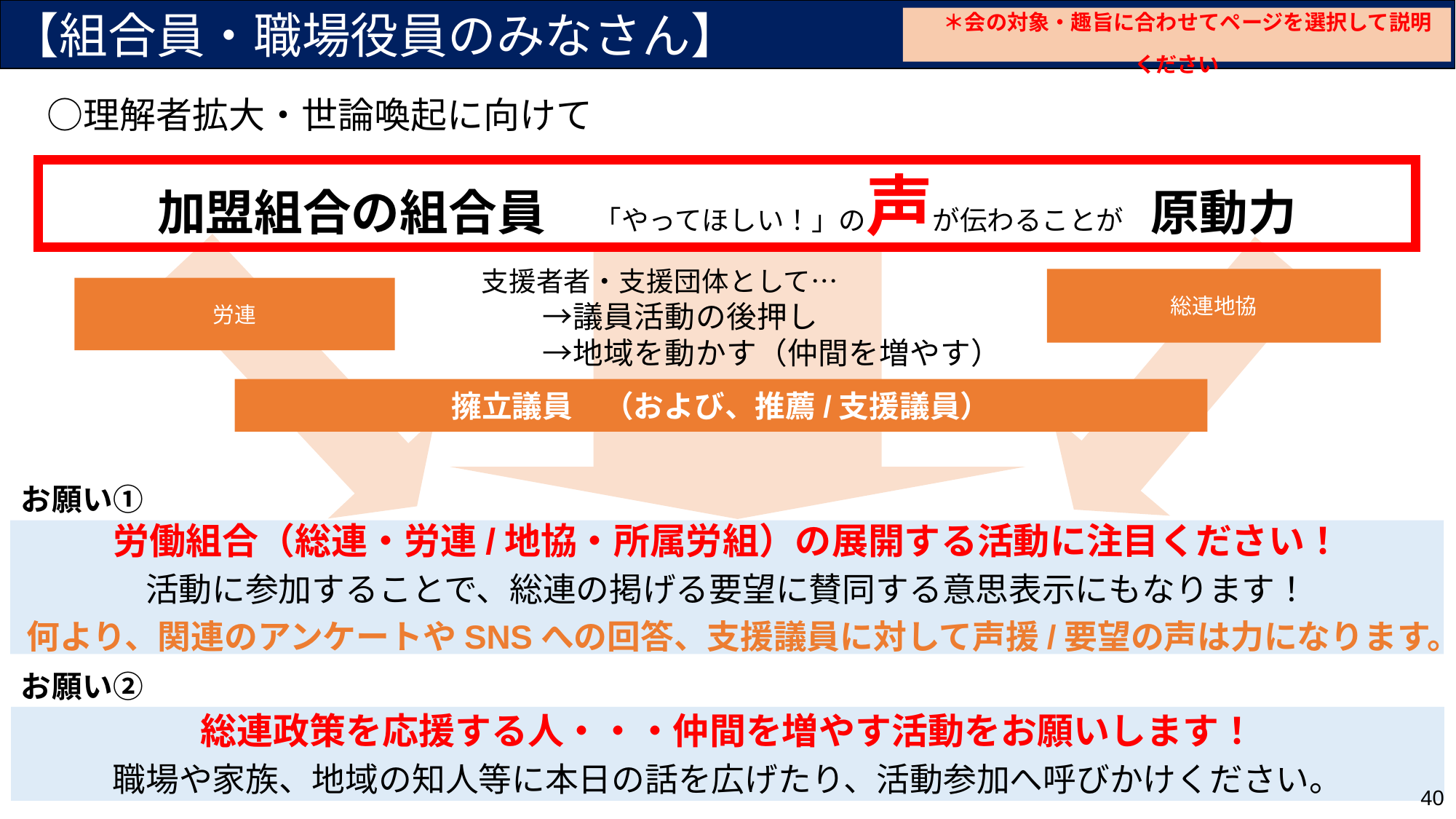

【組合員・職場役員のみなさん】
　＊会の対象・趣旨に合わせてページを選択して説明ください
　○理解者拡大・世論喚起に向けて

加盟組合の組合員　「やってほしい！」の声が伝わることが　原動力
支援者者・支援団体として…
　　→議員活動の後押し
　　→地域を動かす（仲間を増やす）
総連地協
労連

擁立議員　（および、推薦/支援議員）
お願い①
労働組合（総連・労連/地協・所属労組）の展開する活動に注目ください！
活動に参加することで、総連の掲げる要望に賛同する意思表示にもなります！
何より、関連のアンケートやSNSへの回答、支援議員に対して声援/要望の声は力になります。
お願い②
総連政策を応援する人・・・仲間を増やす活動をお願いします！
職場や家族、地域の知人等に本日の話を広げたり、活動参加へ呼びかけください。
40